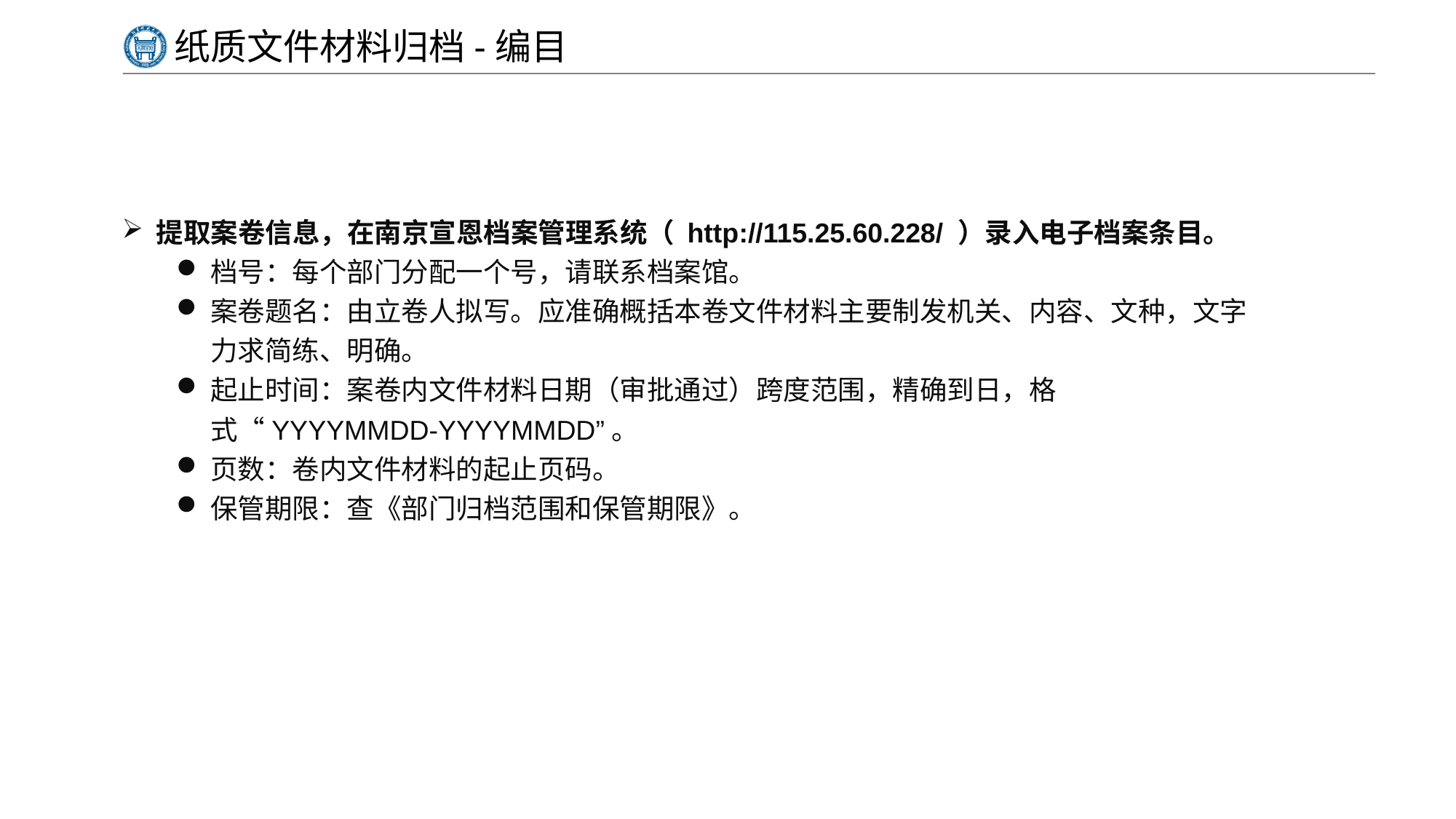

# 纸质文件材料归档-编目
提取案卷信息，在南京宣恩档案管理系统（ http://115.25.60.228/ ）录入电子档案条目。
档号：每个部门分配一个号，请联系档案馆。
案卷题名：由立卷人拟写。应准确概括本卷文件材料主要制发机关、内容、文种，文字力求简练、明确。
起止时间：案卷内文件材料日期（审批通过）跨度范围，精确到日，格式“YYYYMMDD-YYYYMMDD”。
页数：卷内文件材料的起止页码。
保管期限：查《部门归档范围和保管期限》。